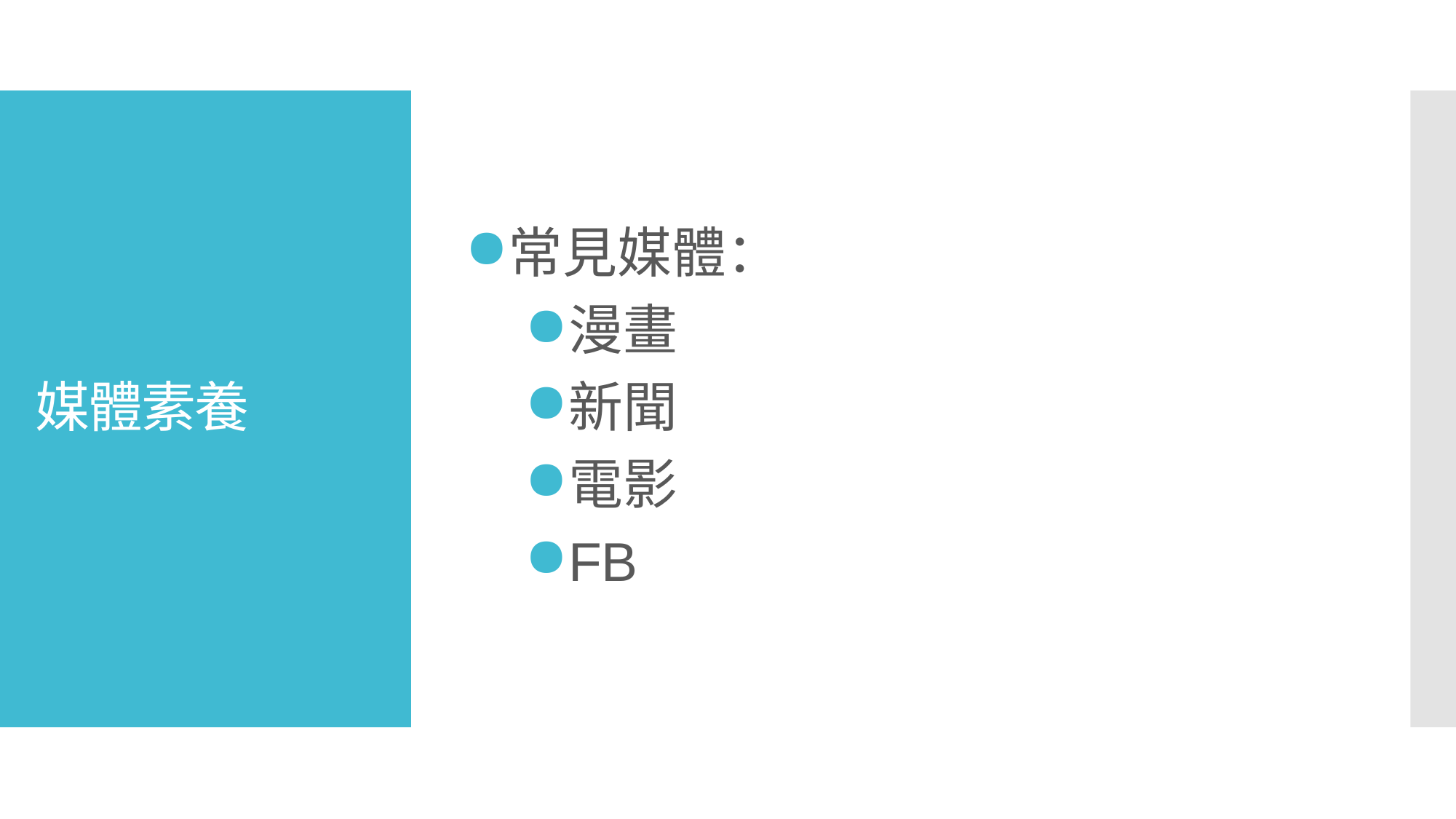

常見媒體：
漫畫
新聞
電影
FB
# 媒體素養